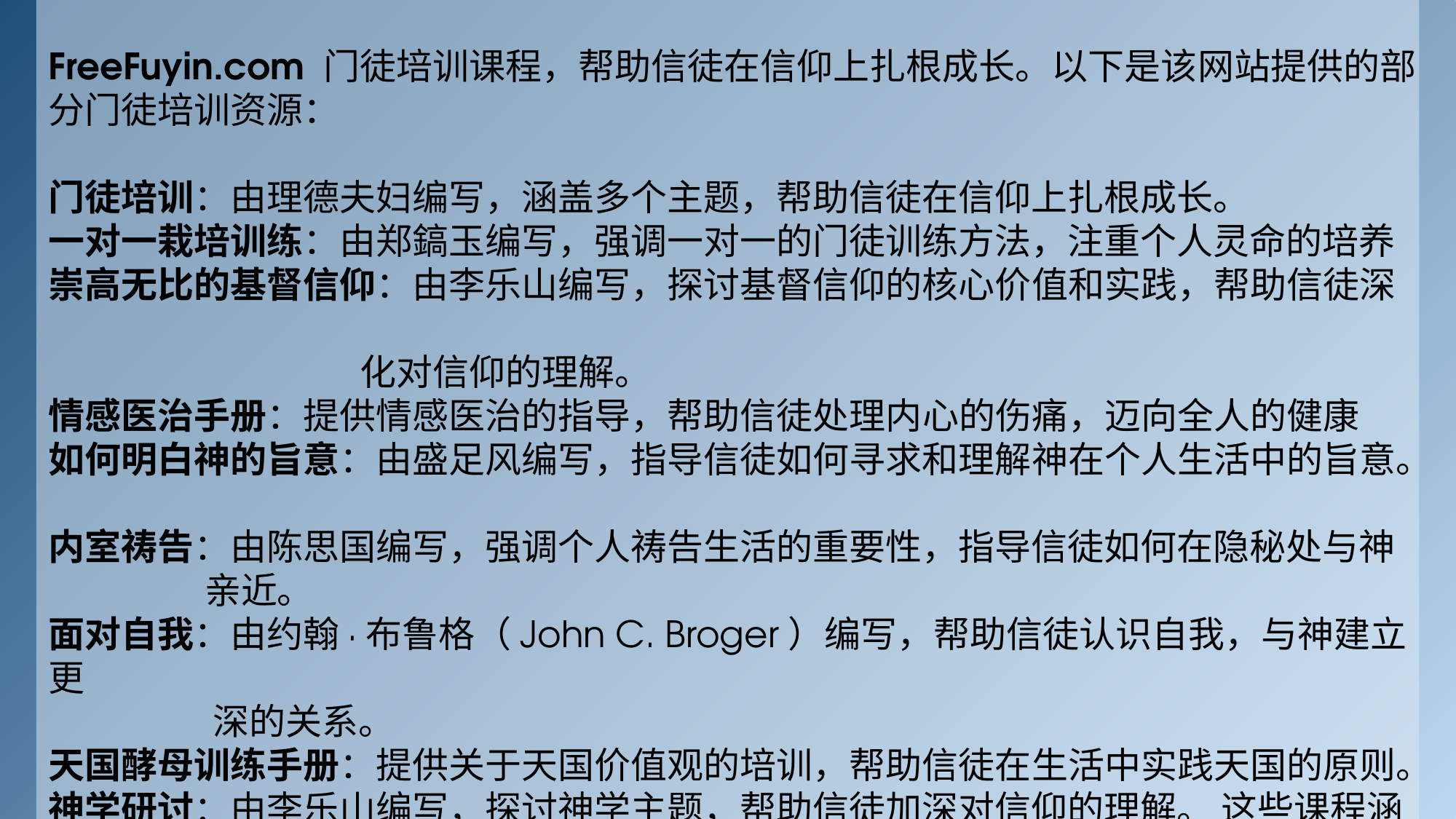

FreeFuyin.com 门徒培训课程，帮助信徒在信仰上扎根成长。以下是该网站提供的部分门徒培训资源：

门徒培训：由理德夫妇编写，涵盖多个主题，帮助信徒在信仰上扎根成长。
一对一栽培训练：由郑鎬玉编写，强调一对一的门徒训练方法，注重个人灵命的培养
崇高无比的基督信仰：由李乐山编写，探讨基督信仰的核心价值和实践，帮助信徒深
                                     化对信仰的理解。
情感医治手册：提供情感医治的指导，帮助信徒处理内心的伤痛，迈向全人的健康
如何明白神的旨意：由盛足风编写，指导信徒如何寻求和理解神在个人生活中的旨意。
内室祷告：由陈思国编写，强调个人祷告生活的重要性，指导信徒如何在隐秘处与神
                  亲近。
面对自我：由约翰·布鲁格（John C. Broger）编写，帮助信徒认识自我，与神建立更
                   深的关系。
天国酵母训练手册：提供关于天国价值观的培训，帮助信徒在生活中实践天国的原则。
神学研讨：由李乐山编写，探讨神学主题，帮助信徒加深对信仰的理解。 这些课程涵
                   盖了从基础信仰到深度灵修的各个方面，适合不同阶段的信徒学习。